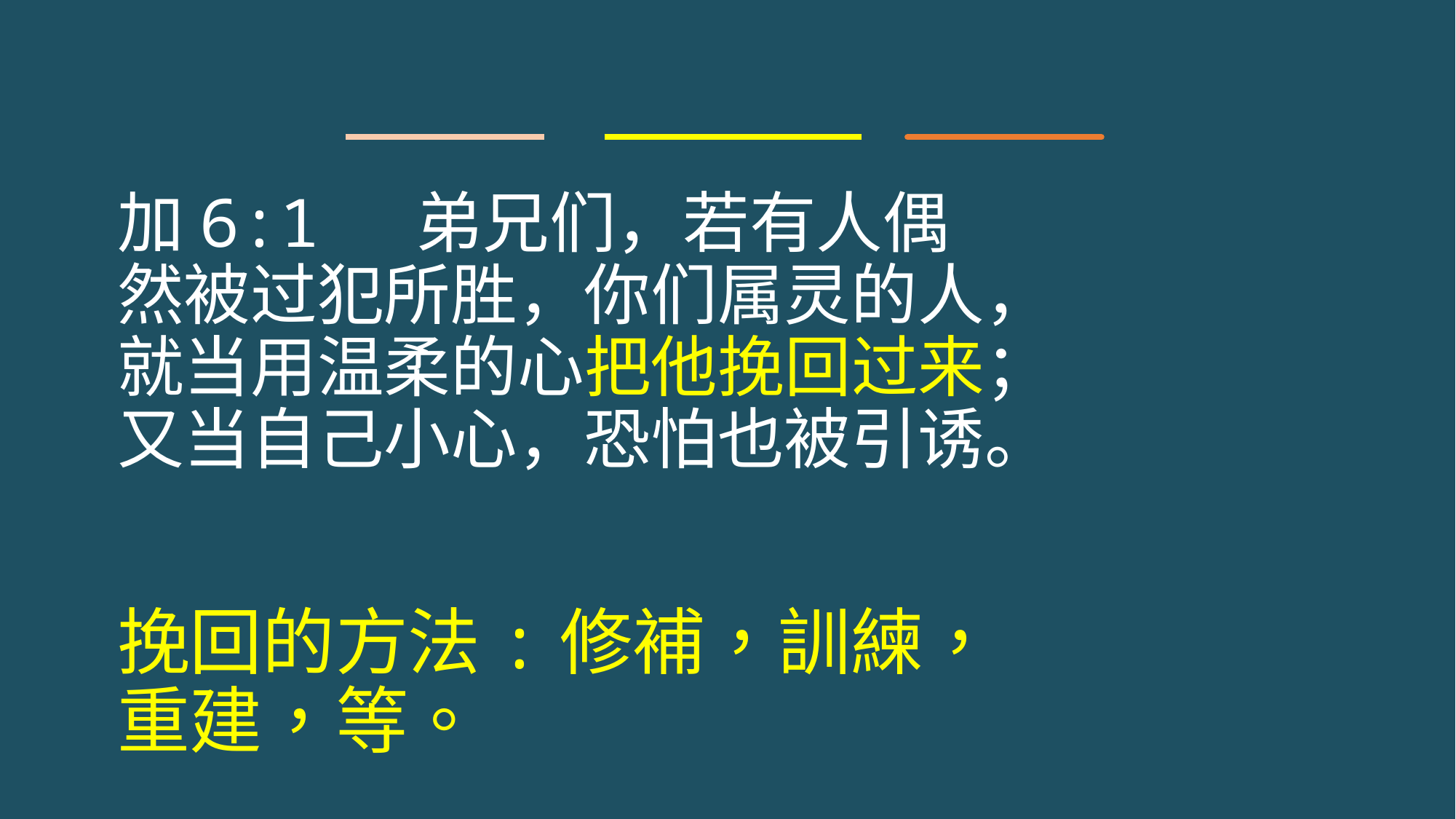

加6:1  弟兄们，若有人偶然被过犯所胜，你们属灵的人，就当用温柔的心把他挽回过来；又当自己小心，恐怕也被引诱。

挽回的方法:修補，訓練，重建，等。